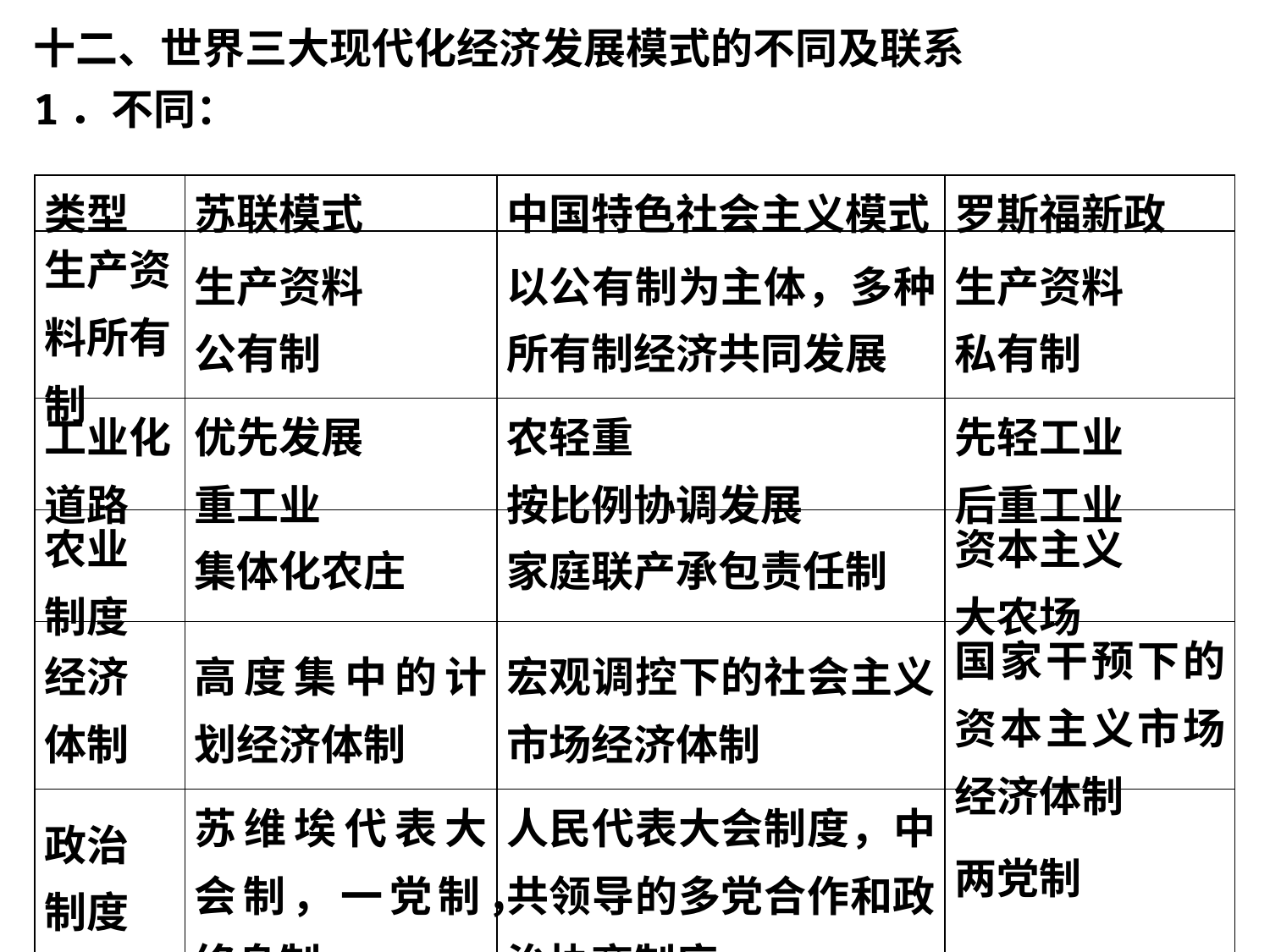

十二、世界三大现代化经济发展模式的不同及联系
1．不同：
| 类型 | 苏联模式 | 中国特色社会主义模式 | 罗斯福新政 |
| --- | --- | --- | --- |
| 生产资 料所有 制 | 生产资料 公有制 | 以公有制为主体，多种所有制经济共同发展 | 生产资料 私有制 |
| 工业化 道路 | 优先发展 重工业 | 农轻重 按比例协调发展 | 先轻工业 后重工业 |
| 农业 制度 | 集体化农庄 | 家庭联产承包责任制 | 资本主义 大农场 |
| 经济 体制 | 高度集中的计划经济体制 | 宏观调控下的社会主义市场经济体制 | 国家干预下的资本主义市场经济体制 |
| 政治 制度 | 苏维埃代表大会制，一党制，终身制 | 人民代表大会制度，中共领导的多党合作和政治协商制度 | 两党制 |